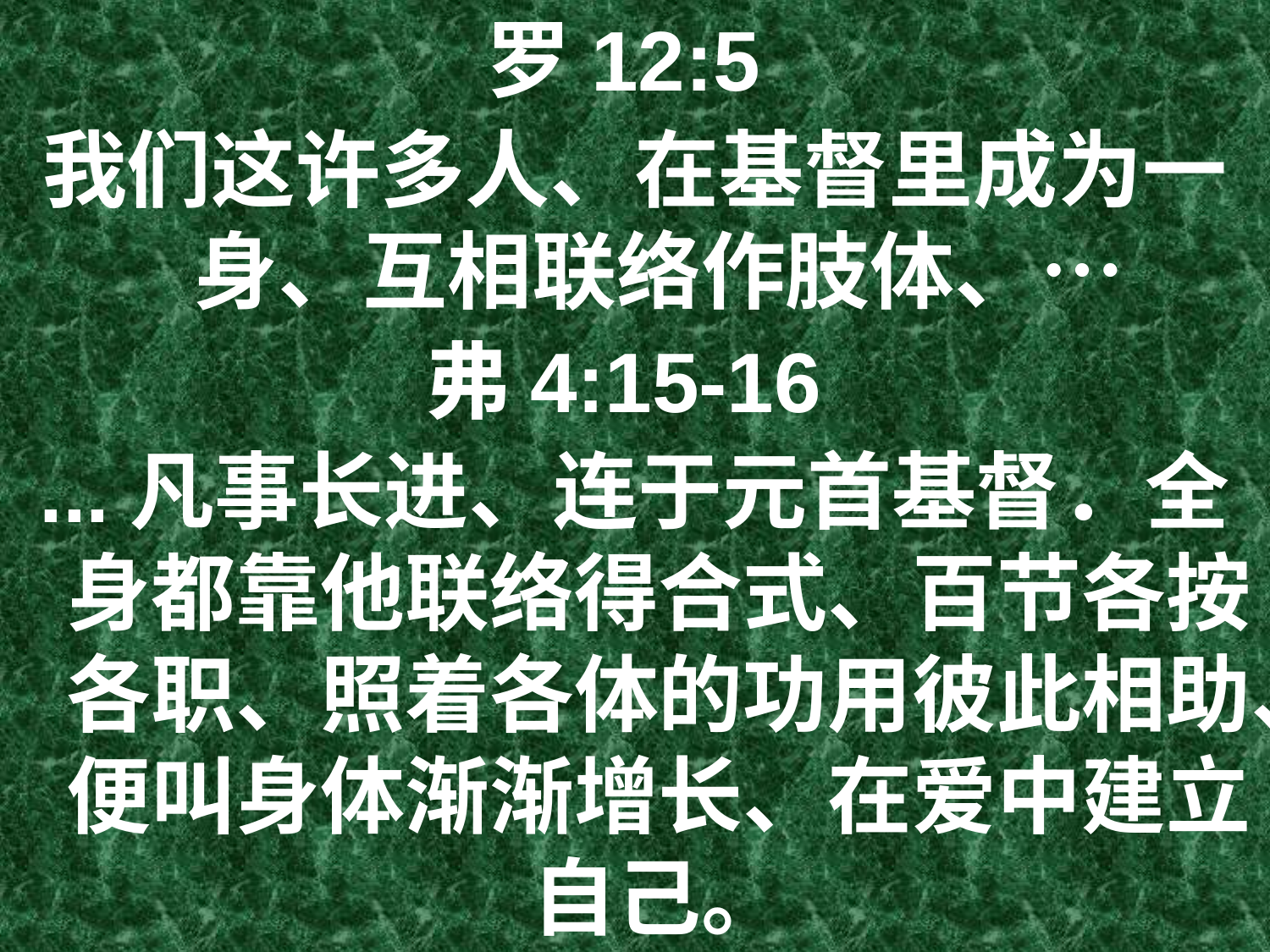

罗12:5
我们这许多人、在基督里成为一身、互相联络作肢体、…
弗4:15-16
...凡事长进、连于元首基督．全身都靠他联络得合式、百节各按各职、照着各体的功用彼此相助、便叫身体渐渐增长、在爱中建立自己。